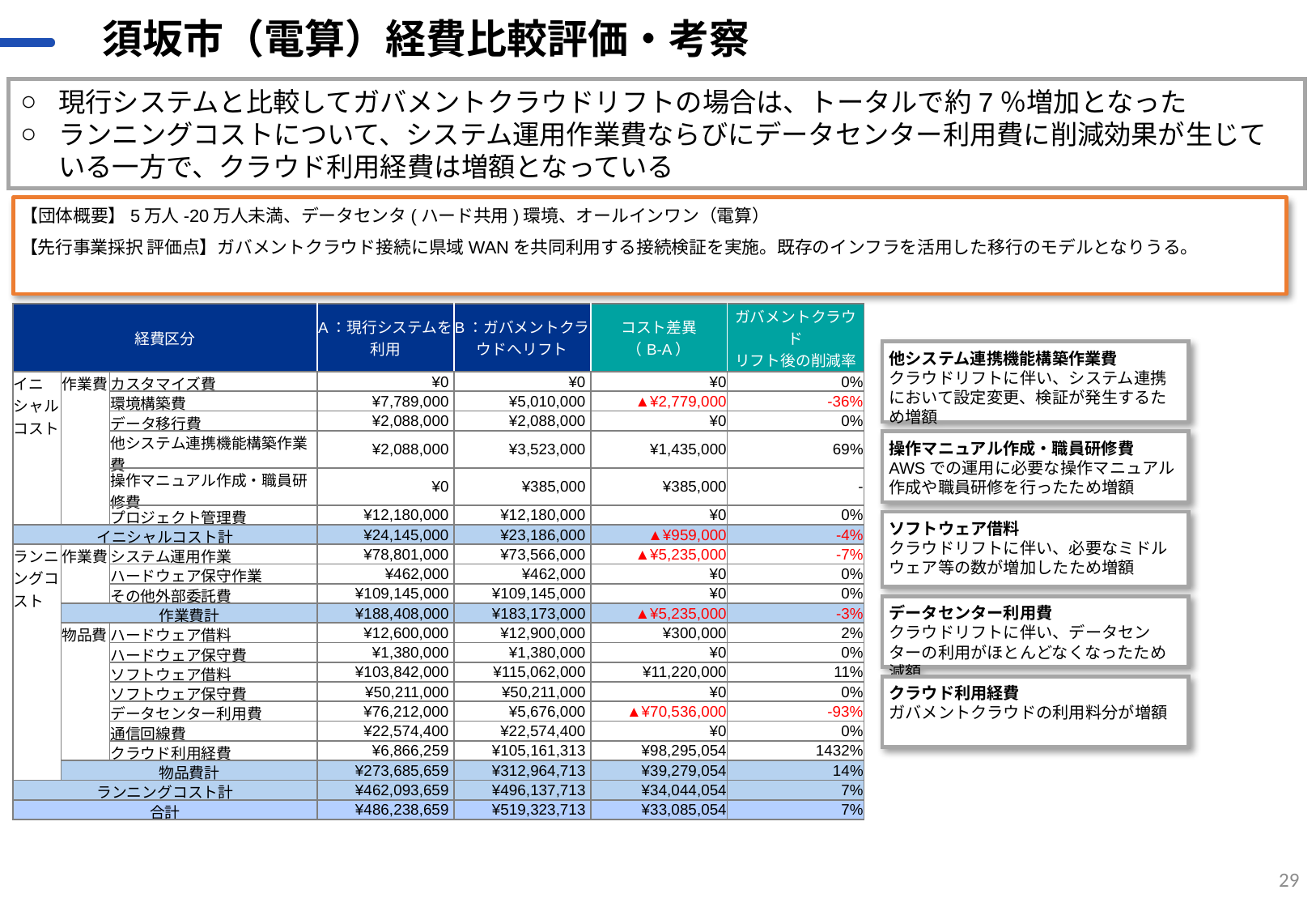

# 須坂市（電算）経費比較評価・考察
現行システムと比較してガバメントクラウドリフトの場合は、トータルで約7％増加となった
ランニングコストについて、システム運用作業費ならびにデータセンター利用費に削減効果が生じている一方で、クラウド利用経費は増額となっている
【団体概要】5万人-20万人未満、データセンタ(ハード共用)環境、オールインワン（電算）
【先行事業採択 評価点】ガバメントクラウド接続に県域WANを共同利用する接続検証を実施。既存のインフラを活用した移行のモデルとなりうる。
| 経費区分 |  |  | A：現行システムを 利用 | B：ガバメントクラウドへリフト | コスト差異 （B-A） | ガバメントクラウド リフト後の削減率 |
| --- | --- | --- | --- | --- | --- | --- |
| イニシャルコスト | 作業費 | カスタマイズ費 | ¥0 | ¥0 | ¥0 | 0% |
|  |  | 環境構築費 | ¥7,789,000 | ¥5,010,000 | ▲¥2,779,000 | -36% |
|  |  | データ移行費 | ¥2,088,000 | ¥2,088,000 | ¥0 | 0% |
|  |  | 他システム連携機能構築作業費 | ¥2,088,000 | ¥3,523,000 | ¥1,435,000 | 69% |
|  |  | 操作マニュアル作成・職員研修費 | ¥0 | ¥385,000 | ¥385,000 | - |
|  |  | プロジェクト管理費 | ¥12,180,000 | ¥12,180,000 | ¥0 | 0% |
| イニシャルコスト計 |  |  | ¥24,145,000 | ¥23,186,000 | ▲¥959,000 | -4% |
| ランニングコスト | 作業費 | システム運用作業 | ¥78,801,000 | ¥73,566,000 | ▲¥5,235,000 | -7% |
|  |  | ハードウェア保守作業 | ¥462,000 | ¥462,000 | ¥0 | 0% |
|  |  | その他外部委託費 | ¥109,145,000 | ¥109,145,000 | ¥0 | 0% |
|  | 作業費計 |  | ¥188,408,000 | ¥183,173,000 | ▲¥5,235,000 | -3% |
|  | 物品費 | ハードウェア借料 | ¥12,600,000 | ¥12,900,000 | ¥300,000 | 2% |
|  |  | ハードウェア保守費 | ¥1,380,000 | ¥1,380,000 | ¥0 | 0% |
|  |  | ソフトウェア借料 | ¥103,842,000 | ¥115,062,000 | ¥11,220,000 | 11% |
|  |  | ソフトウェア保守費 | ¥50,211,000 | ¥50,211,000 | ¥0 | 0% |
|  |  | データセンター利用費 | ¥76,212,000 | ¥5,676,000 | ▲¥70,536,000 | -93% |
|  |  | 通信回線費 | ¥22,574,400 | ¥22,574,400 | ¥0 | 0% |
|  |  | クラウド利用経費 | ¥6,866,259 | ¥105,161,313 | ¥98,295,054 | 1432% |
|  | 物品費計 |  | ¥273,685,659 | ¥312,964,713 | ¥39,279,054 | 14% |
| ランニングコスト計 |  |  | ¥462,093,659 | ¥496,137,713 | ¥34,044,054 | 7% |
| 合計 |  |  | ¥486,238,659 | ¥519,323,713 | ¥33,085,054 | 7% |
他システム連携機能構築作業費
クラウドリフトに伴い、システム連携において設定変更、検証が発生するため増額
操作マニュアル作成・職員研修費
AWSでの運用に必要な操作マニュアル作成や職員研修を行ったため増額
ソフトウェア借料
クラウドリフトに伴い、必要なミドルウェア等の数が増加したため増額
データセンター利用費
クラウドリフトに伴い、データセンターの利用がほとんどなくなったため減額
クラウド利用経費
ガバメントクラウドの利用料分が増額
29